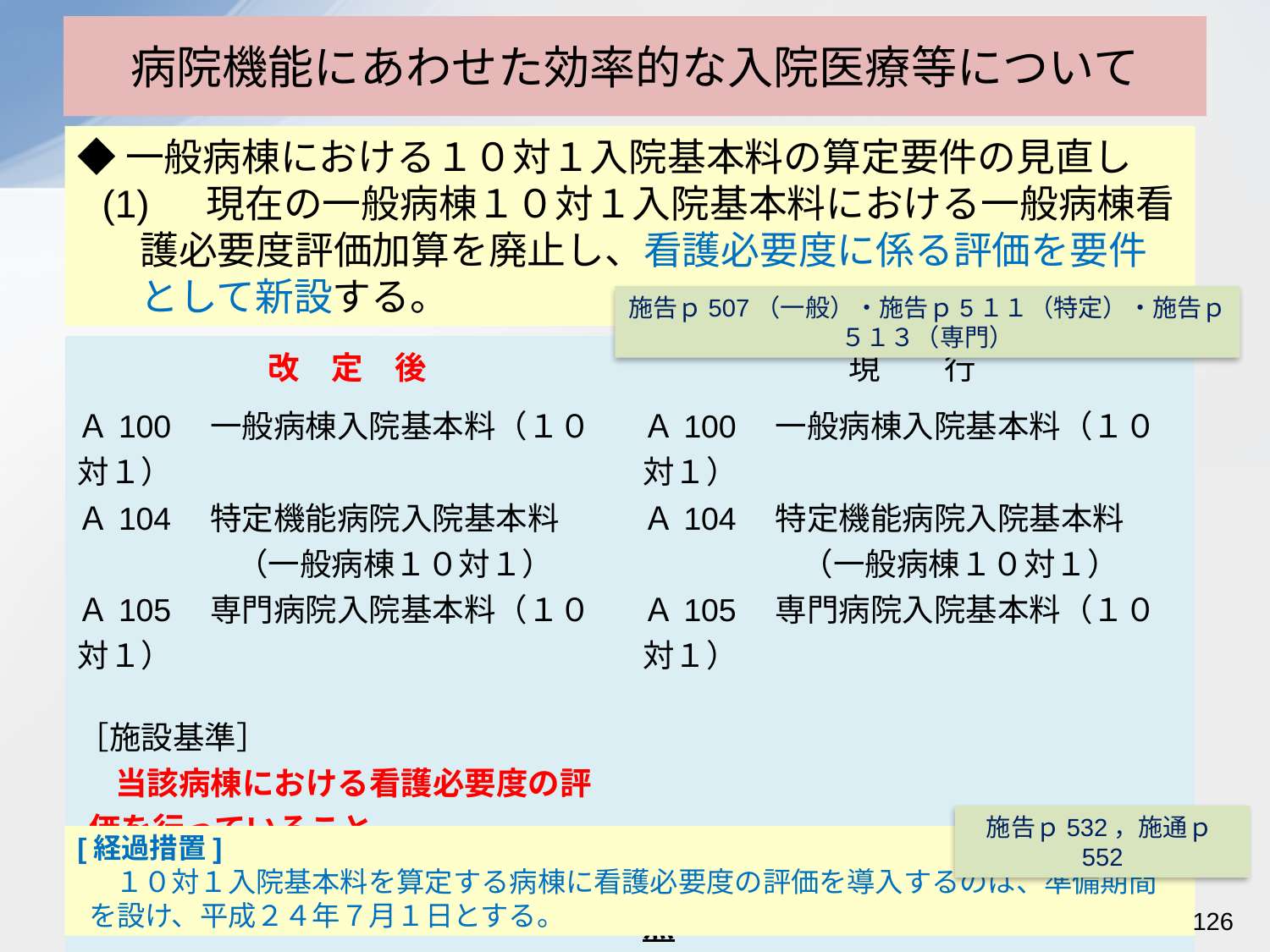

# 病院機能にあわせた効率的な入院医療等について
◆一般病棟における１０対１入院基本料の算定要件の見直し
(1)　 現在の一般病棟１０対１入院基本料における一般病棟看護必要度評価加算を廃止し、看護必要度に係る評価を要件として新設する。
施告ｐ507（一般）・施告ｐ5１１（特定）・施告ｐ５１３（専門）
| 改　定　後 | 現　　行 |
| --- | --- |
| Ａ100　一般病棟入院基本料（１０対１） Ａ104　特定機能病院入院基本料 　　　　　（一般病棟１０対１） Ａ105　専門病院入院基本料（１０対１） ［施設基準］ 当該病棟における看護必要度の評価を行っていること。 （削除） | Ａ100　一般病棟入院基本料（１０対１） Ａ104　特定機能病院入院基本料 　　　　　（一般病棟１０対１） Ａ105　専門病院入院基本料（１０対１） 一般病棟看護必要度評価加算 　　5点 |
施告ｐ532，施通ｐ552
[経過措置]
１０対１入院基本料を算定する病棟に看護必要度の評価を導入するのは、準備期間を設け、平成２４年７月１日とする。
126